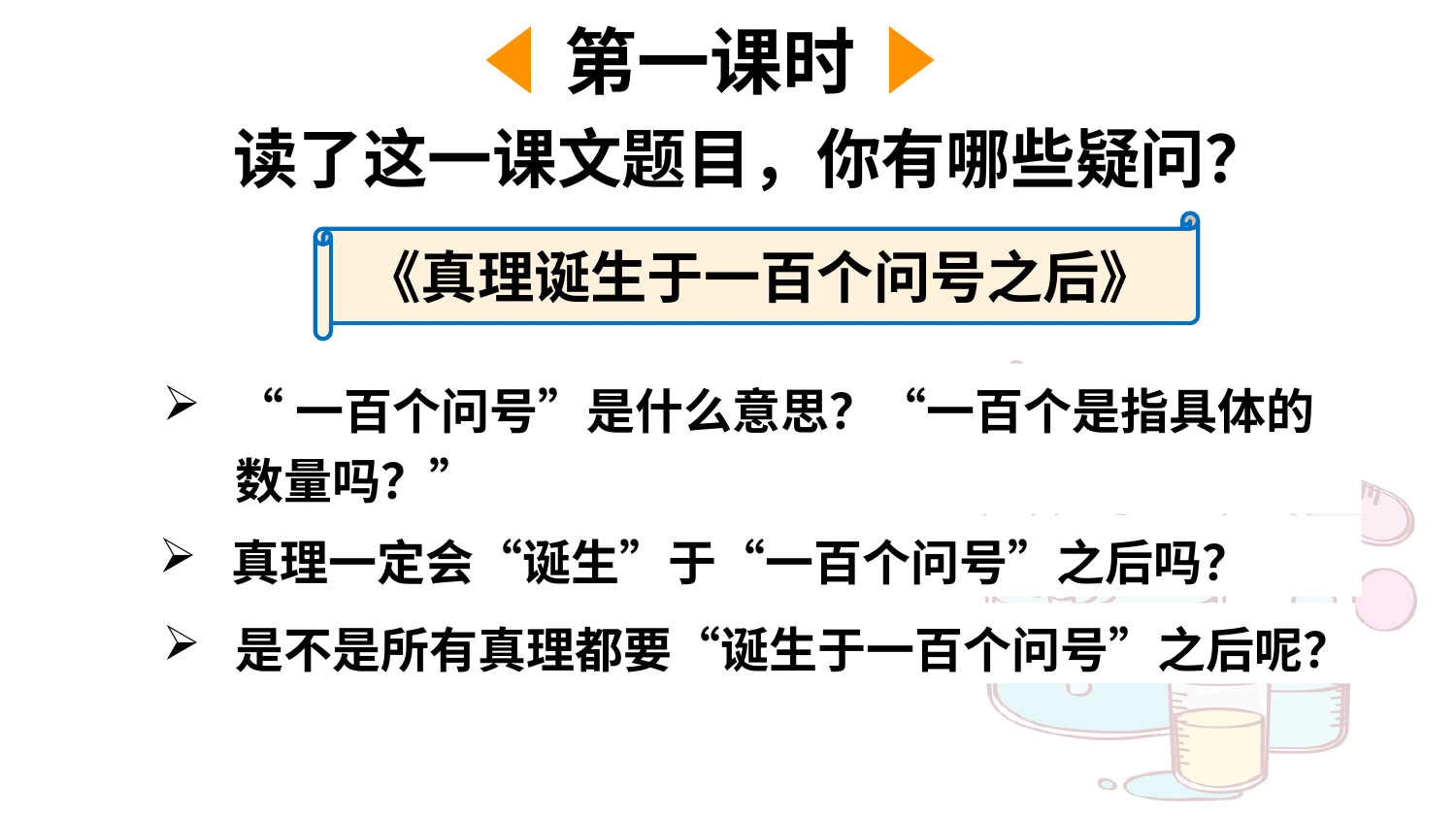

第一课时

 读了这一课文题目，你有哪些疑问？
《真理诞生于一百个问号之后》
“一百个问号”是什么意思？“一百个是指具体的数量吗？”
真理一定会“诞生”于“一百个问号”之后吗？
是不是所有真理都要“诞生于一百个问号”之后呢？